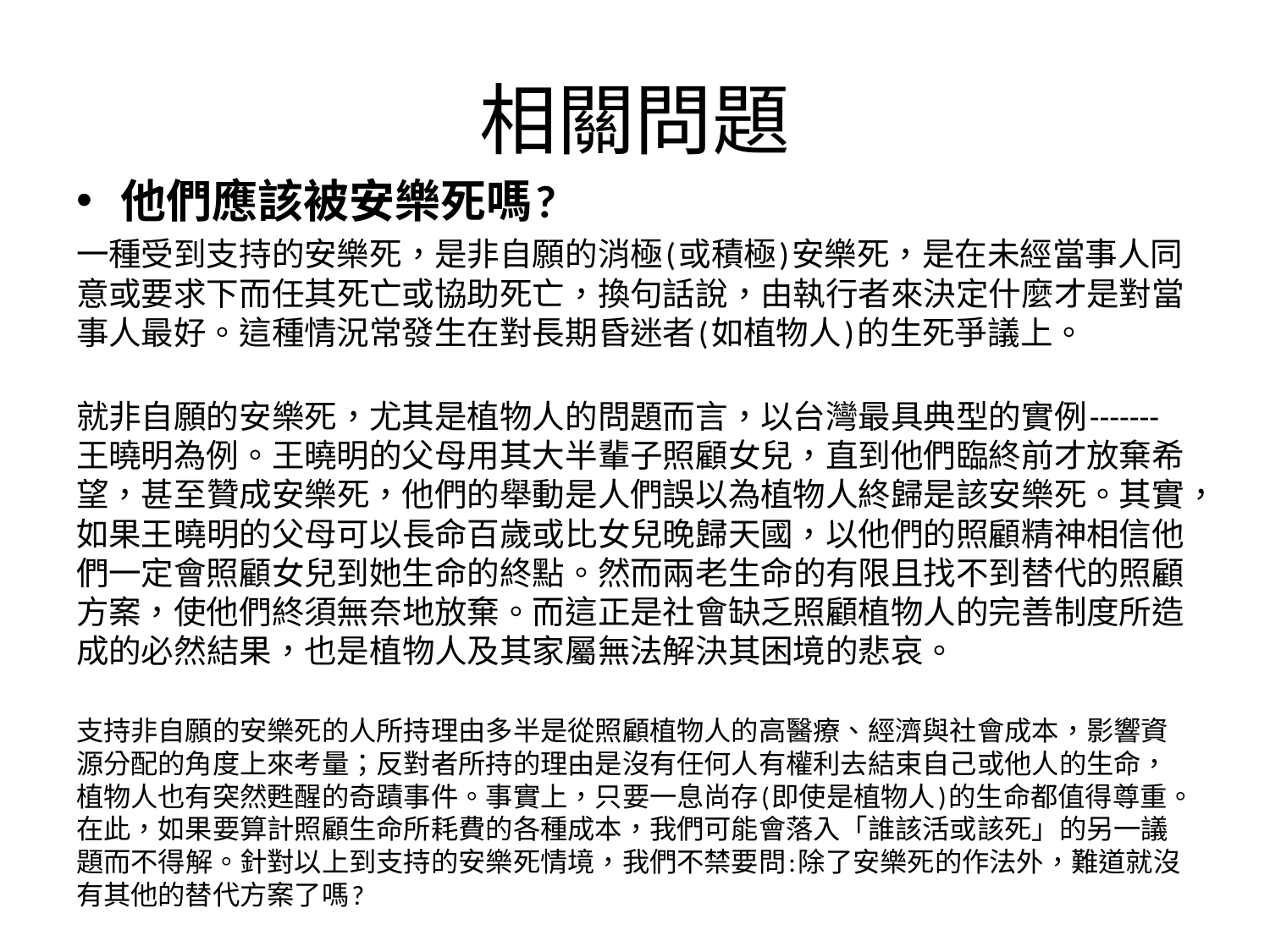

# 相關問題
他們應該被安樂死嗎?
一種受到支持的安樂死，是非自願的消極(或積極)安樂死，是在未經當事人同意或要求下而任其死亡或協助死亡，換句話說，由執行者來決定什麼才是對當事人最好。這種情況常發生在對長期昏迷者(如植物人)的生死爭議上。

就非自願的安樂死，尤其是植物人的問題而言，以台灣最具典型的實例-------王曉明為例。王曉明的父母用其大半輩子照顧女兒，直到他們臨終前才放棄希望，甚至贊成安樂死，他們的舉動是人們誤以為植物人終歸是該安樂死。其實，如果王曉明的父母可以長命百歲或比女兒晚歸天國，以他們的照顧精神相信他們一定會照顧女兒到她生命的終點。然而兩老生命的有限且找不到替代的照顧方案，使他們終須無奈地放棄。而這正是社會缺乏照顧植物人的完善制度所造成的必然結果，也是植物人及其家屬無法解決其困境的悲哀。

支持非自願的安樂死的人所持理由多半是從照顧植物人的高醫療、經濟與社會成本，影響資源分配的角度上來考量；反對者所持的理由是沒有任何人有權利去結束自己或他人的生命，植物人也有突然甦醒的奇蹟事件。事實上，只要一息尚存(即使是植物人)的生命都值得尊重。在此，如果要算計照顧生命所耗費的各種成本，我們可能會落入「誰該活或該死」的另一議題而不得解。針對以上到支持的安樂死情境，我們不禁要問:除了安樂死的作法外，難道就沒有其他的替代方案了嗎?